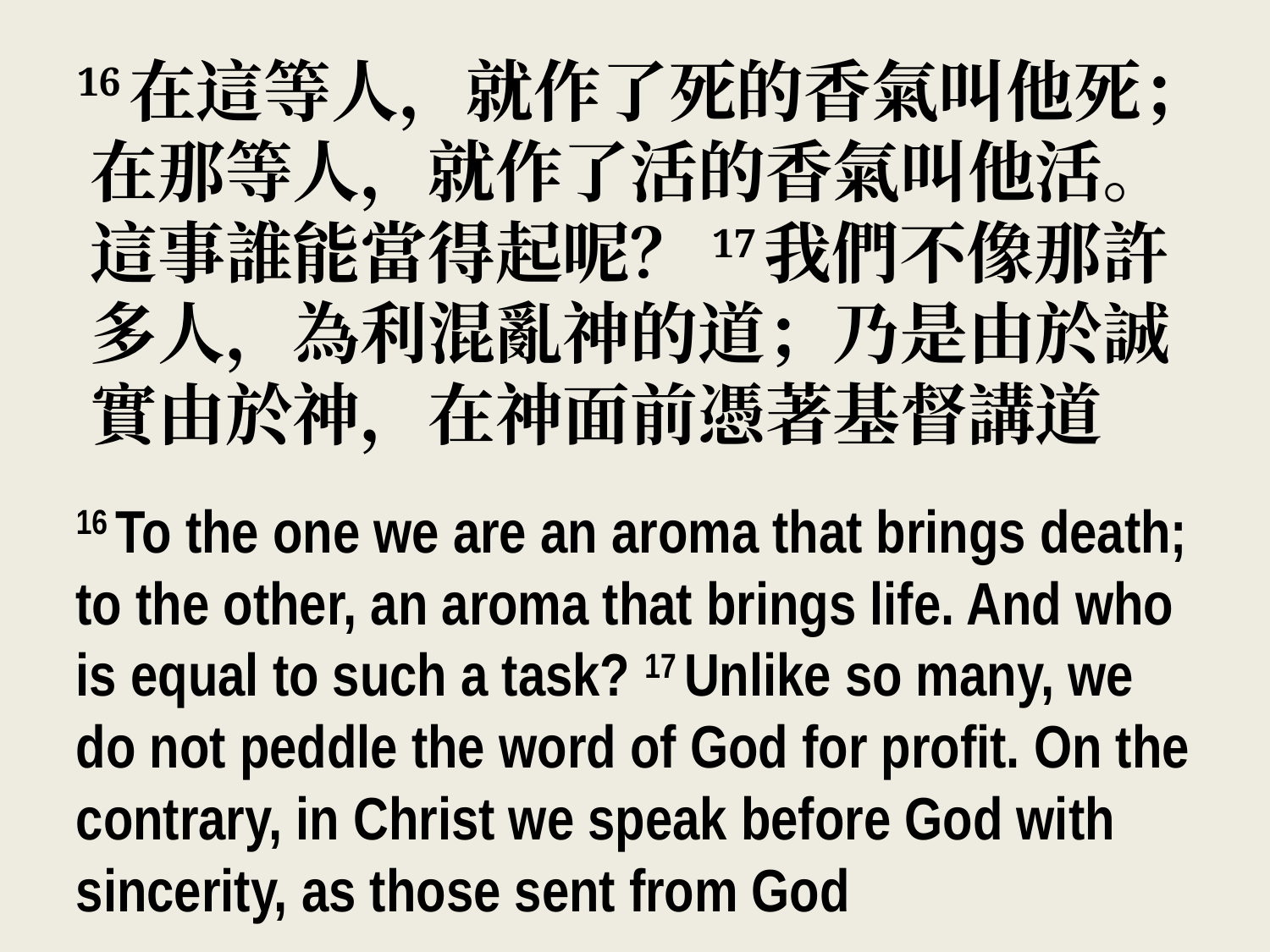

16在這等人，就作了死的香氣叫他死；在那等人，就作了活的香氣叫他活。這事誰能當得起呢？17我們不像那許多人，為利混亂神的道；乃是由於誠實由於神，在神面前憑著基督講道
16 To the one we are an aroma that brings death; to the other, an aroma that brings life. And who is equal to such a task? 17 Unlike so many, we do not peddle the word of God for profit. On the contrary, in Christ we speak before God with sincerity, as those sent from God